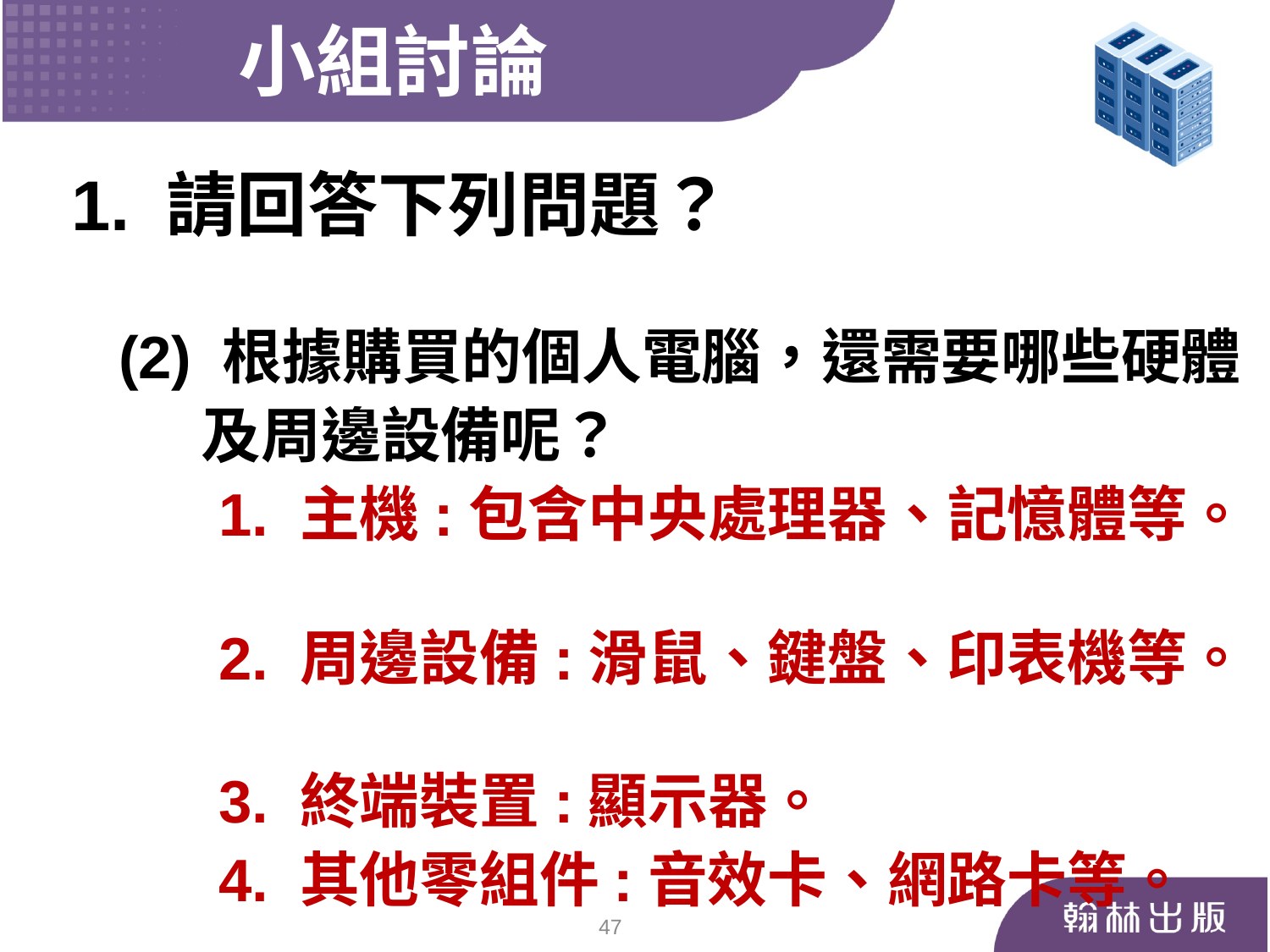

小組討論
 1. 請回答下列問題？

    (2) 根據購買的個人電腦，還需要哪些硬體
          及周邊設備呢？
          1. 主機:包含中央處理器、記憶體等。
          2. 周邊設備:滑鼠、鍵盤、印表機等。
          3. 終端裝置:顯示器。
          4. 其他零組件:音效卡、網路卡等。

47